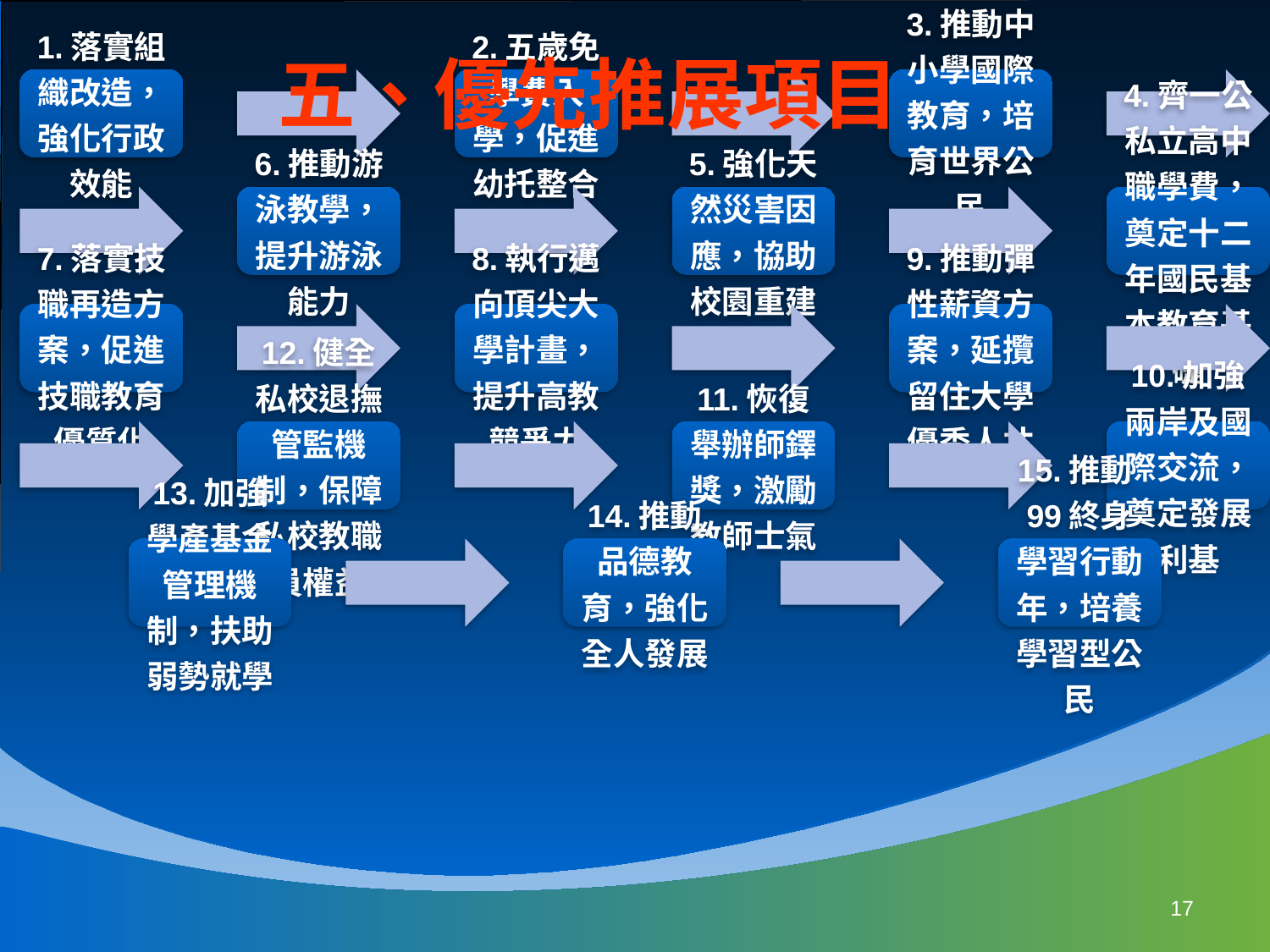

五、優先推展項目
1.落實組織改造，強化行政效能
2.五歲免學費入學，促進幼托整合
3.推動中小學國際教育，培育世界公民
5.強化天然災害因應，協助校園重建
6.推動游泳教學，提升游泳能力
7.落實技職再造方案，促進技職教育優質化
8.執行邁向頂尖大學計畫，提升高教競爭力
17